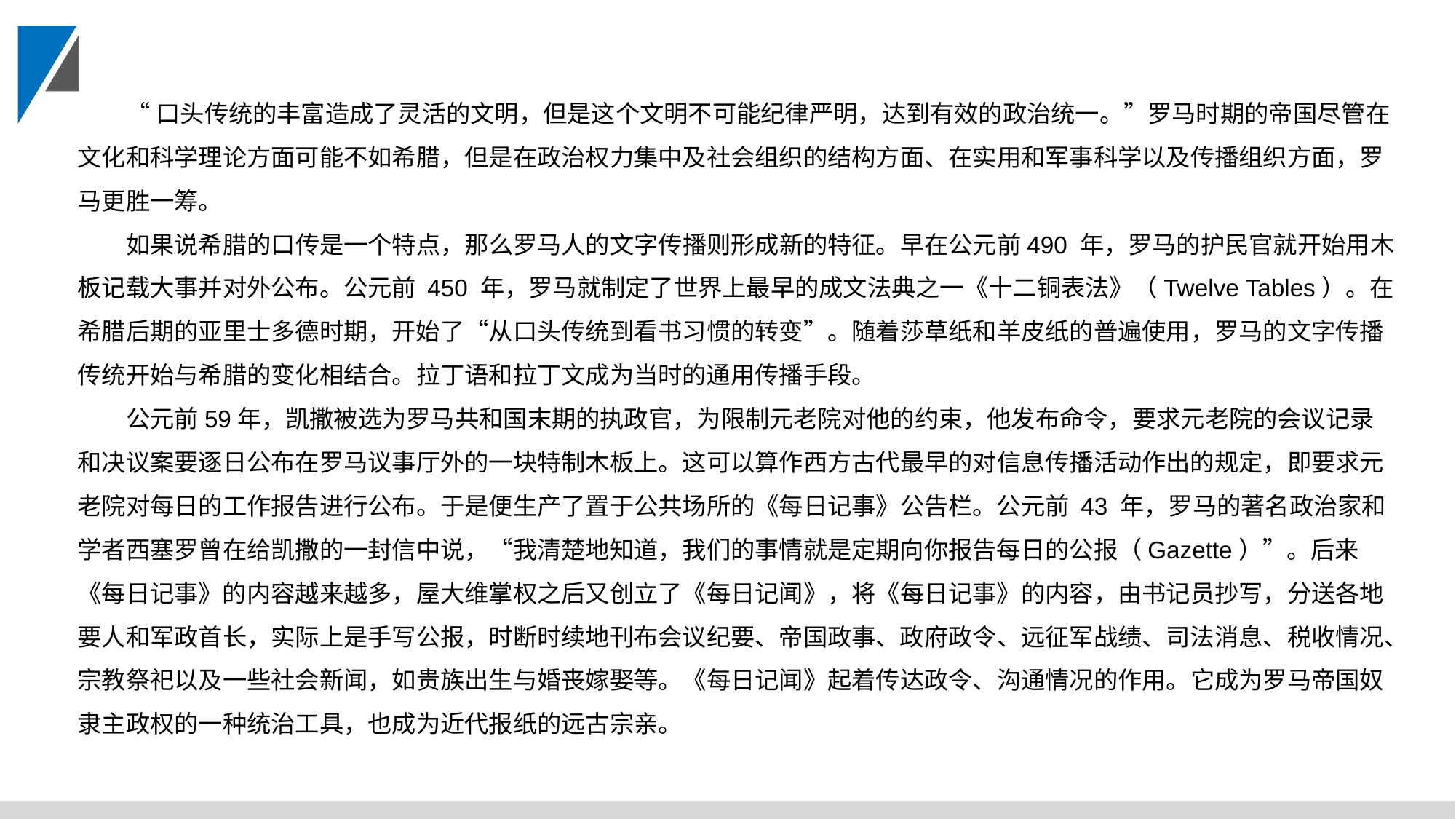

“口头传统的丰富造成了灵活的文明，但是这个文明不可能纪律严明，达到有效的政治统一。”罗马时期的帝国尽管在文化和科学理论方面可能不如希腊，但是在政治权力集中及社会组织的结构方面、在实用和军事科学以及传播组织方面，罗马更胜一筹。
如果说希腊的口传是一个特点，那么罗马人的文字传播则形成新的特征。早在公元前490 年，罗马的护民官就开始用木板记载大事并对外公布。公元前 450 年，罗马就制定了世界上最早的成文法典之一《十二铜表法》（Twelve Tables）。在希腊后期的亚里士多德时期，开始了“从口头传统到看书习惯的转变”。随着莎草纸和羊皮纸的普遍使用，罗马的文字传播传统开始与希腊的变化相结合。拉丁语和拉丁文成为当时的通用传播手段。
公元前59年，凯撒被选为罗马共和国末期的执政官，为限制元老院对他的约束，他发布命令，要求元老院的会议记录和决议案要逐日公布在罗马议事厅外的一块特制木板上。这可以算作西方古代最早的对信息传播活动作出的规定，即要求元老院对每日的工作报告进行公布。于是便生产了置于公共场所的《每日记事》公告栏。公元前 43 年，罗马的著名政治家和学者西塞罗曾在给凯撒的一封信中说，“我清楚地知道，我们的事情就是定期向你报告每日的公报（Gazette）”。后来《每日记事》的内容越来越多，屋大维掌权之后又创立了《每日记闻》，将《每日记事》的内容，由书记员抄写，分送各地要人和军政首长，实际上是手写公报，时断时续地刊布会议纪要、帝国政事、政府政令、远征军战绩、司法消息、税收情况、宗教祭祀以及一些社会新闻，如贵族出生与婚丧嫁娶等。《每日记闻》起着传达政令、沟通情况的作用。它成为罗马帝国奴隶主政权的一种统治工具，也成为近代报纸的远古宗亲。